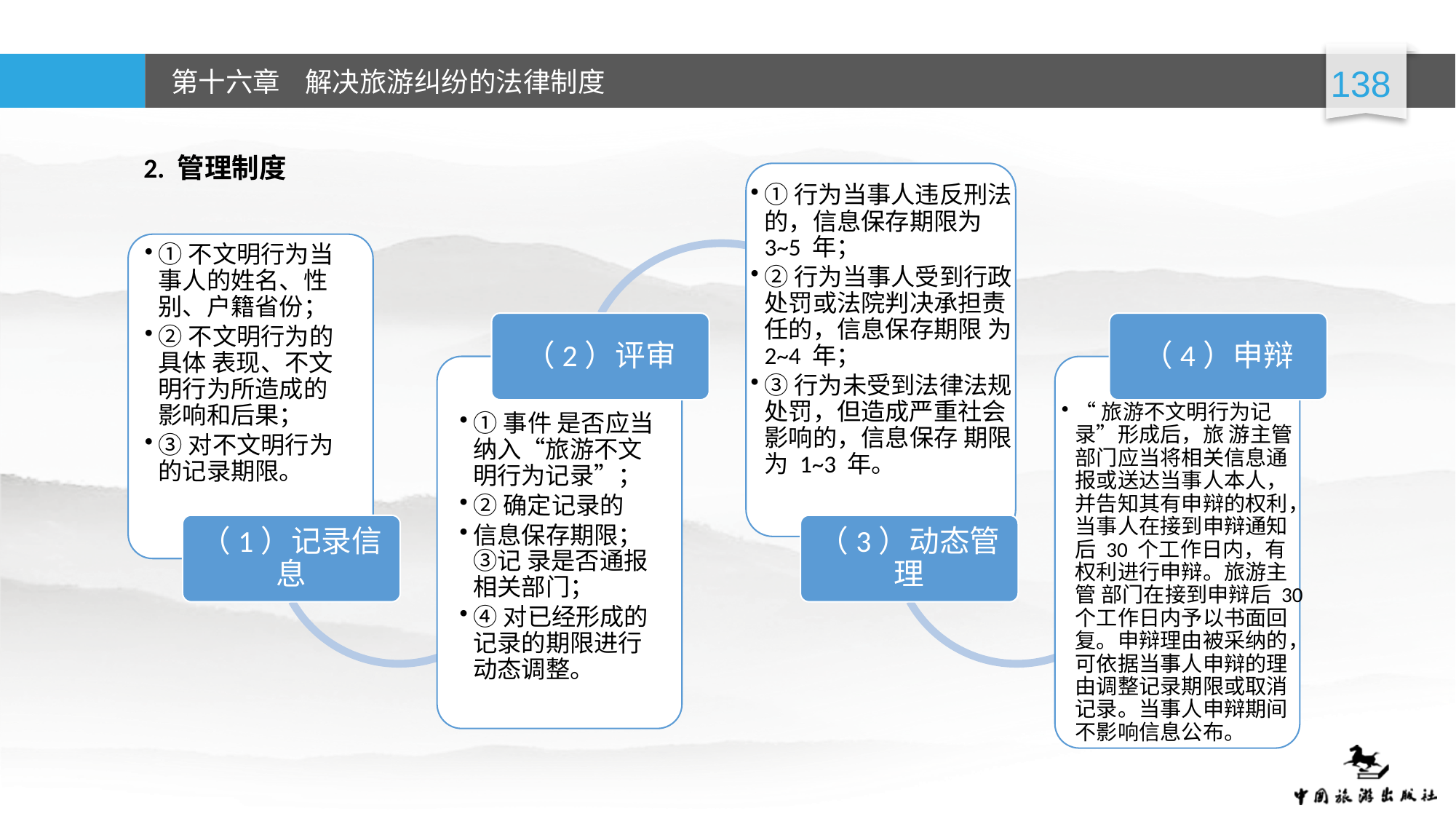

2. 管理制度

①行为当事人违反刑法的，信息保存期限为 3~5 年；
②行为当事人受到行政处罚或法院判决承担责任的，信息保存期限 为 2~4 年；
③行为未受到法律法规处罚，但造成严重社会影响的，信息保存 期限为 1~3 年。
①不文明行为当事人的姓名、性别、户籍省份；
②不文明行为的具体 表现、不文明行为所造成的影响和后果；
③对不文明行为的记录期限。

（2）评审

（4）申辩

①事件 是否应当纳入“旅游不文明行为记录”；
②确定记录的
信息保存期限；③记 录是否通报相关部门；
④对已经形成的记录的期限进行动态调整。

“旅游不文明行为记录”形成后，旅 游主管部门应当将相关信息通报或送达当事人本人，并告知其有申辩的权利，当事人在接到申辩通知后 30 个工作日内，有权利进行申辩。旅游主管 部门在接到申辩后 30 个工作日内予以书面回复。申辩理由被采纳的，可依据当事人申辩的理由调整记录期限或取消记录。当事人申辩期间不影响信息公布。

（1）记录信息

（3）动态管理